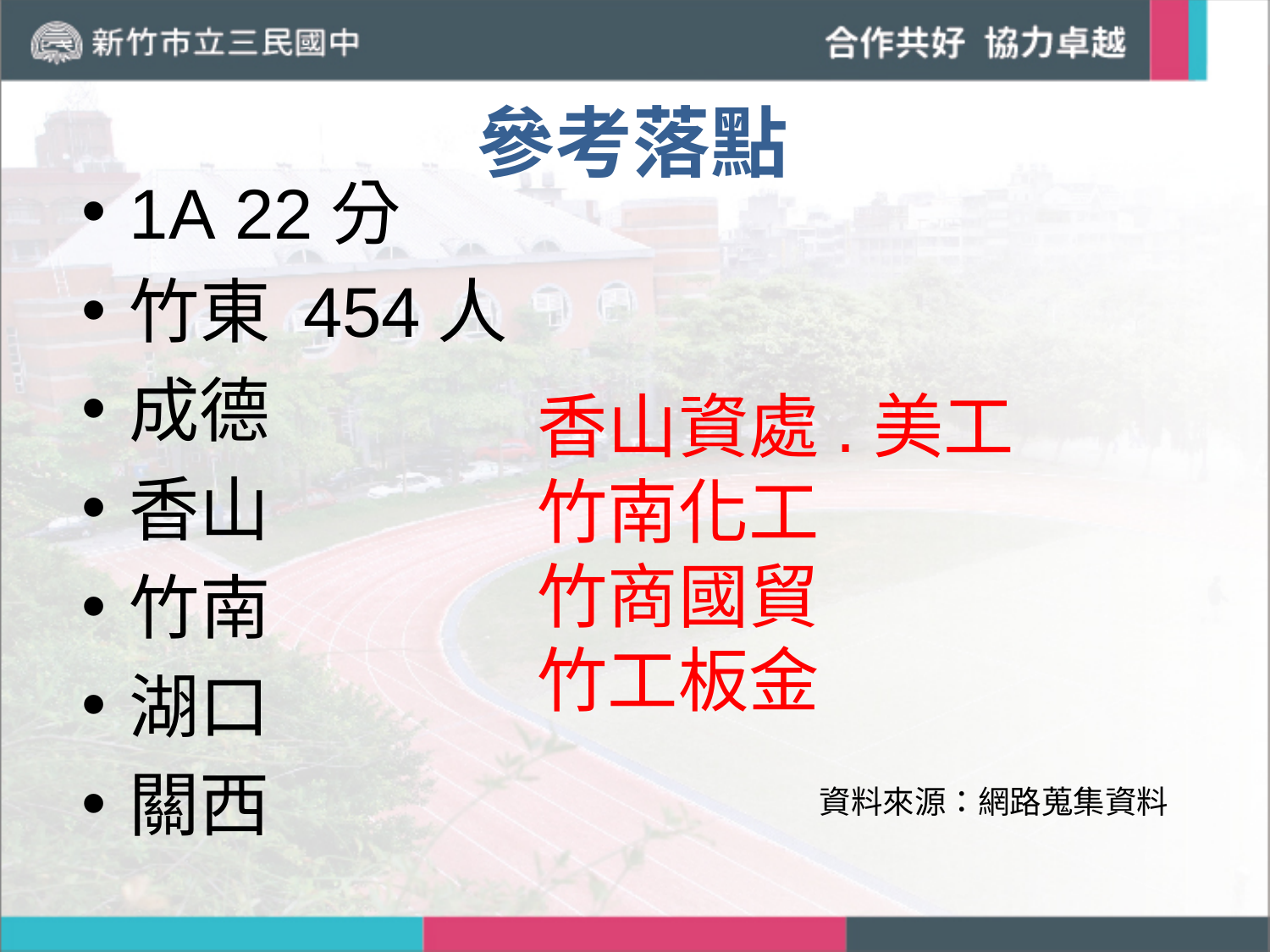

# 參考落點
1A 22分
竹東 454人
成德
香山
竹南
湖口
關西

香山資處.美工
竹南化工
竹商國貿
竹工板金
資料來源：網路蒐集資料